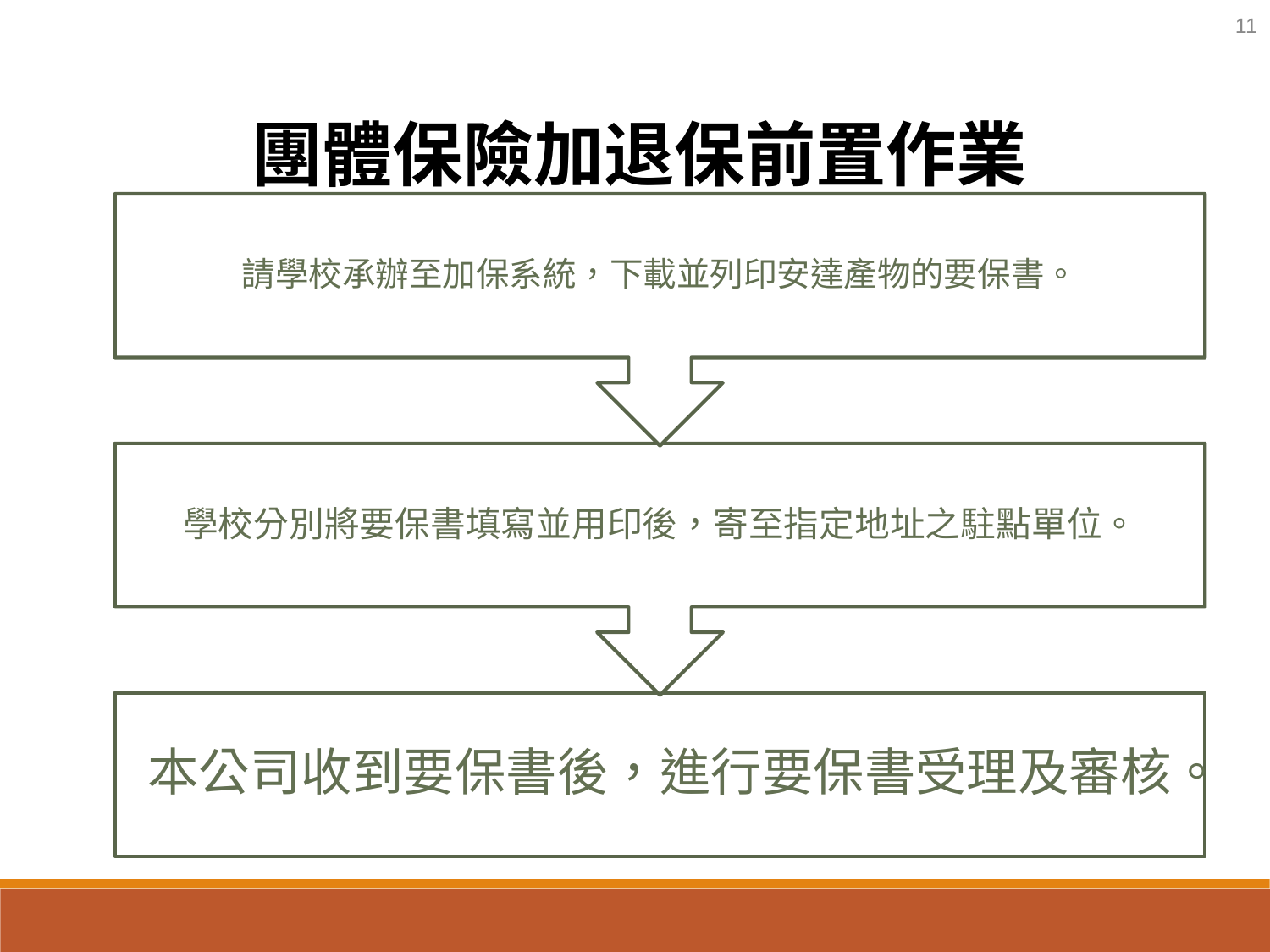

11
團體保險加退保前置作業
本公司收到要保書後，進行要保書受理及審核。
學校分別將要保書填寫並用印後，寄至指定地址之駐點單位。
請學校承辦至加保系統，下載並列印安達產物的要保書。